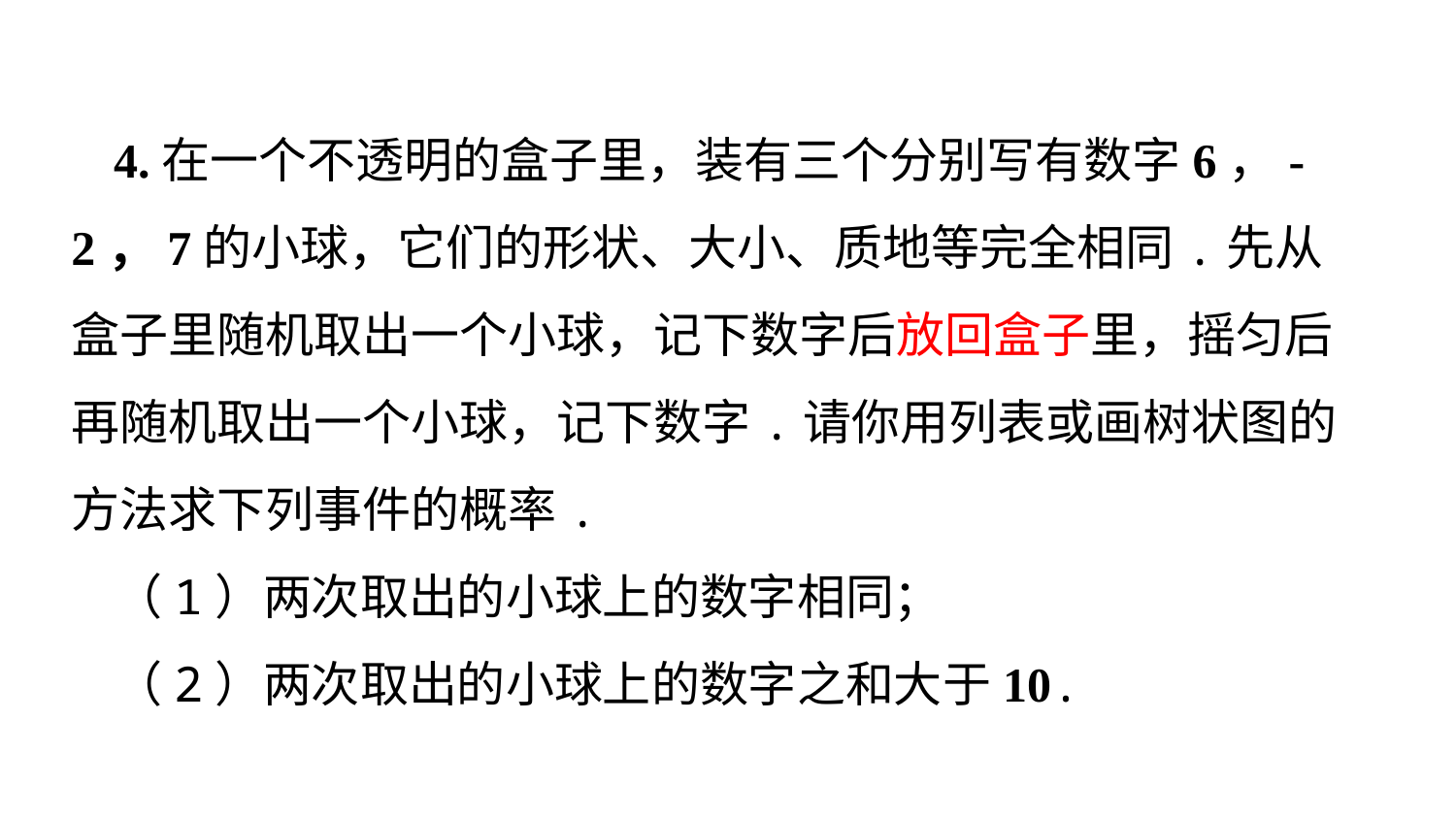

4.在一个不透明的盒子里，装有三个分别写有数字6，-2，7的小球，它们的形状、大小、质地等完全相同.先从盒子里随机取出一个小球，记下数字后放回盒子里，摇匀后再随机取出一个小球，记下数字.请你用列表或画树状图的方法求下列事件的概率.
（1）两次取出的小球上的数字相同；
（2）两次取出的小球上的数字之和大于10.